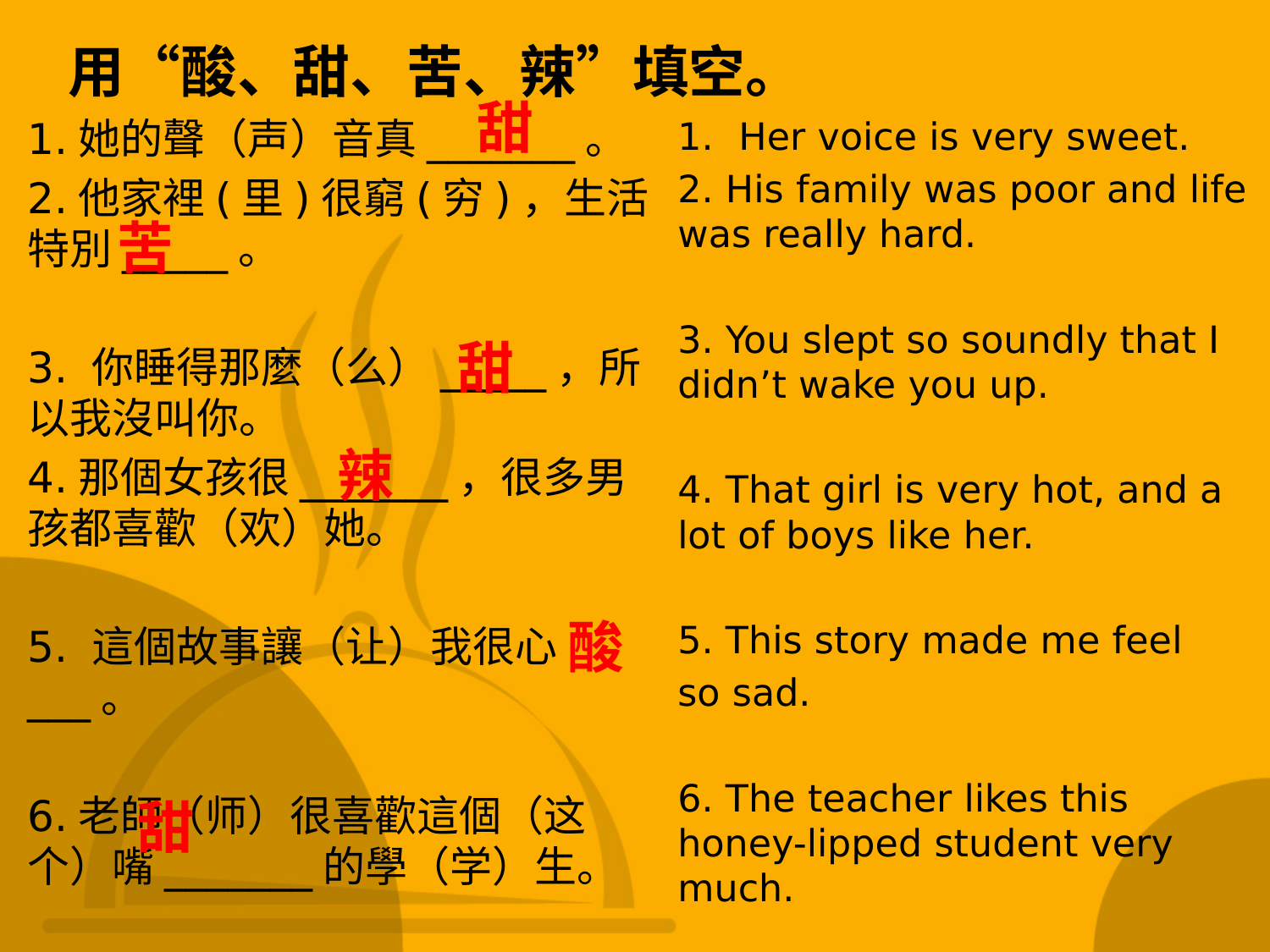

# 用“酸、甜、苦、辣”填空。
甜
1.她的聲（声）音真_______。
2.他家裡(里)很窮(穷)，生活特別_____。

3. 你睡得那麼（么）_____，所以我沒叫你。
4.那個女孩很_______，很多男孩都喜歡（欢）她。

5. 這個故事讓（让）我很心___。

6.老師（师）很喜歡這個（这个）嘴_______的學（学）生。

Her voice is very sweet.
2. His family was poor and life was really hard.

3. You slept so soundly that I didn’t wake you up.

4. That girl is very hot, and a lot of boys like her.

5. This story made me feel
so sad.

6. The teacher likes this honey-lipped student very much.
苦
甜
辣
酸
甜